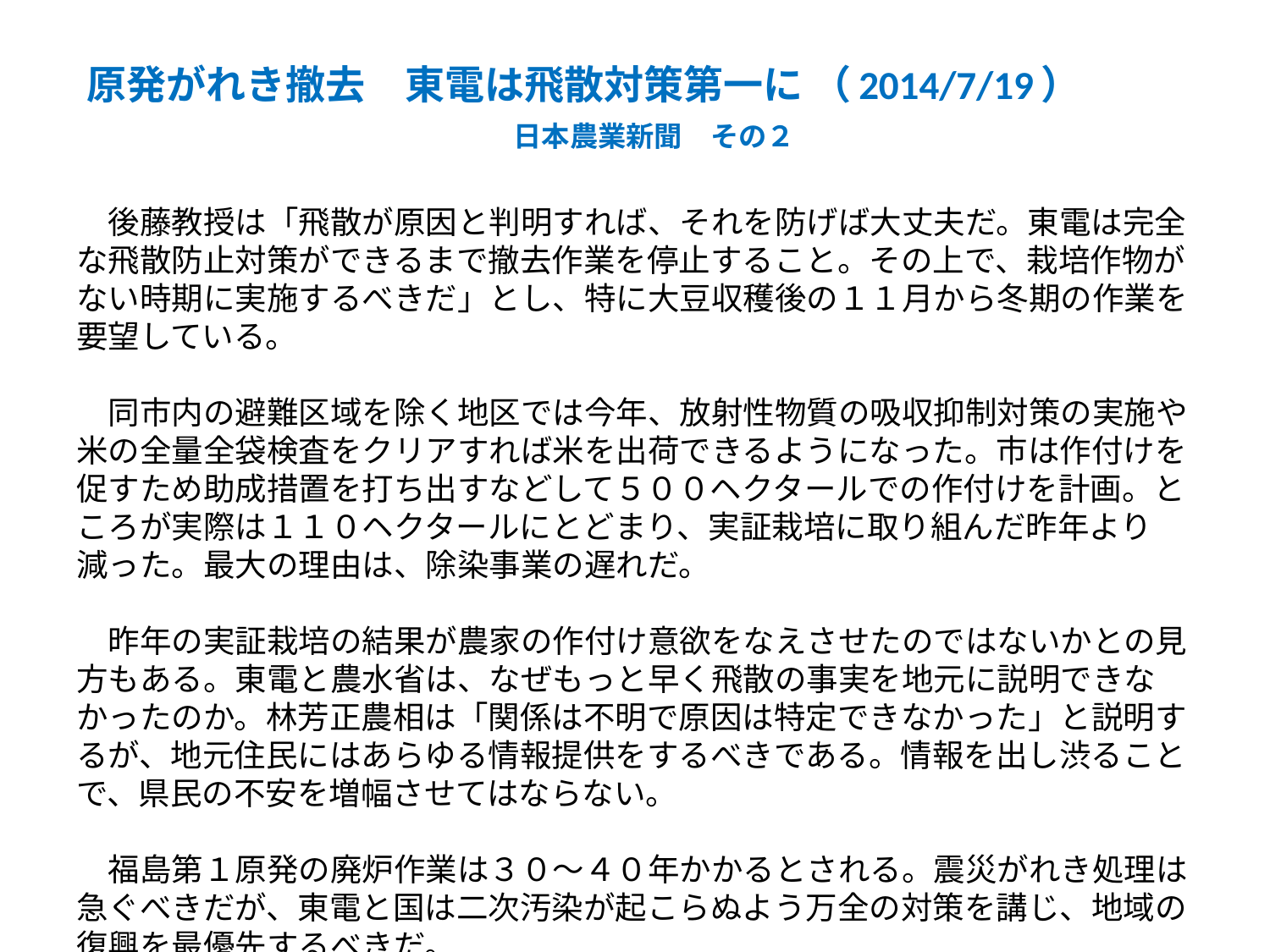

# 原発がれき撤去　東電は飛散対策第一に （2014/7/19） 　　　日本農業新聞　その２
　後藤教授は「飛散が原因と判明すれば、それを防げば大丈夫だ。東電は完全な飛散防止対策ができるまで撤去作業を停止すること。その上で、栽培作物がない時期に実施するべきだ」とし、特に大豆収穫後の１１月から冬期の作業を要望している。
　同市内の避難区域を除く地区では今年、放射性物質の吸収抑制対策の実施や米の全量全袋検査をクリアすれば米を出荷できるようになった。市は作付けを促すため助成措置を打ち出すなどして５００ヘクタールでの作付けを計画。ところが実際は１１０ヘクタールにとどまり、実証栽培に取り組んだ昨年より減った。最大の理由は、除染事業の遅れだ。
　昨年の実証栽培の結果が農家の作付け意欲をなえさせたのではないかとの見方もある。東電と農水省は、なぜもっと早く飛散の事実を地元に説明できなかったのか。林芳正農相は「関係は不明で原因は特定できなかった」と説明するが、地元住民にはあらゆる情報提供をするべきである。情報を出し渋ることで、県民の不安を増幅させてはならない。
　福島第１原発の廃炉作業は３０～４０年かかるとされる。震災がれき処理は急ぐべきだが、東電と国は二次汚染が起こらぬよう万全の対策を講じ、地域の復興を最優先するべきだ。